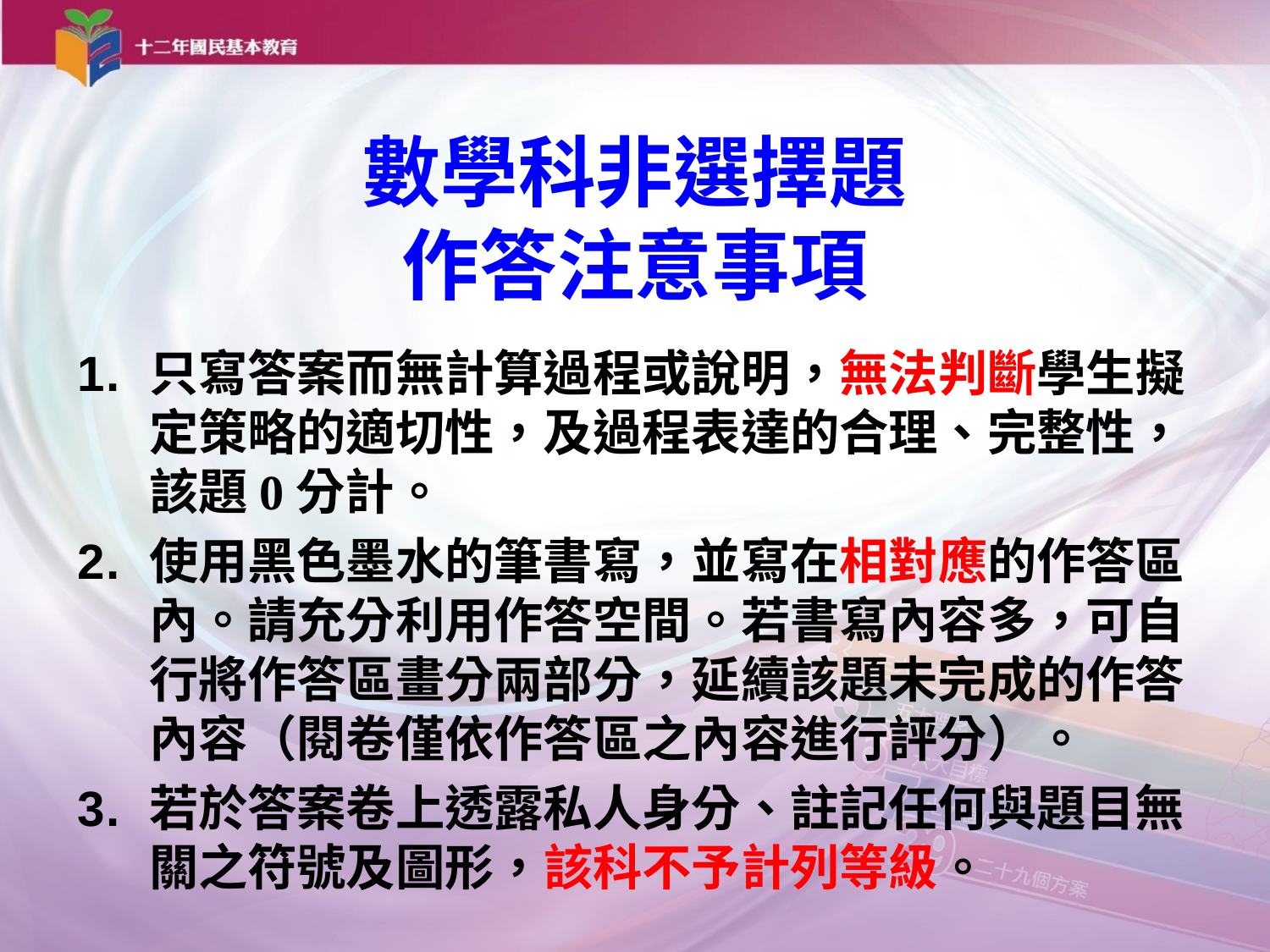

# 數學科非選擇題 作答注意事項
只寫答案而無計算過程或說明，無法判斷學生擬定策略的適切性，及過程表達的合理、完整性，該題0分計。
使用黑色墨水的筆書寫，並寫在相對應的作答區內。請充分利用作答空間。若書寫內容多，可自行將作答區畫分兩部分，延續該題未完成的作答內容（閱卷僅依作答區之內容進行評分）。
若於答案卷上透露私人身分、註記任何與題目無關之符號及圖形，該科不予計列等級。